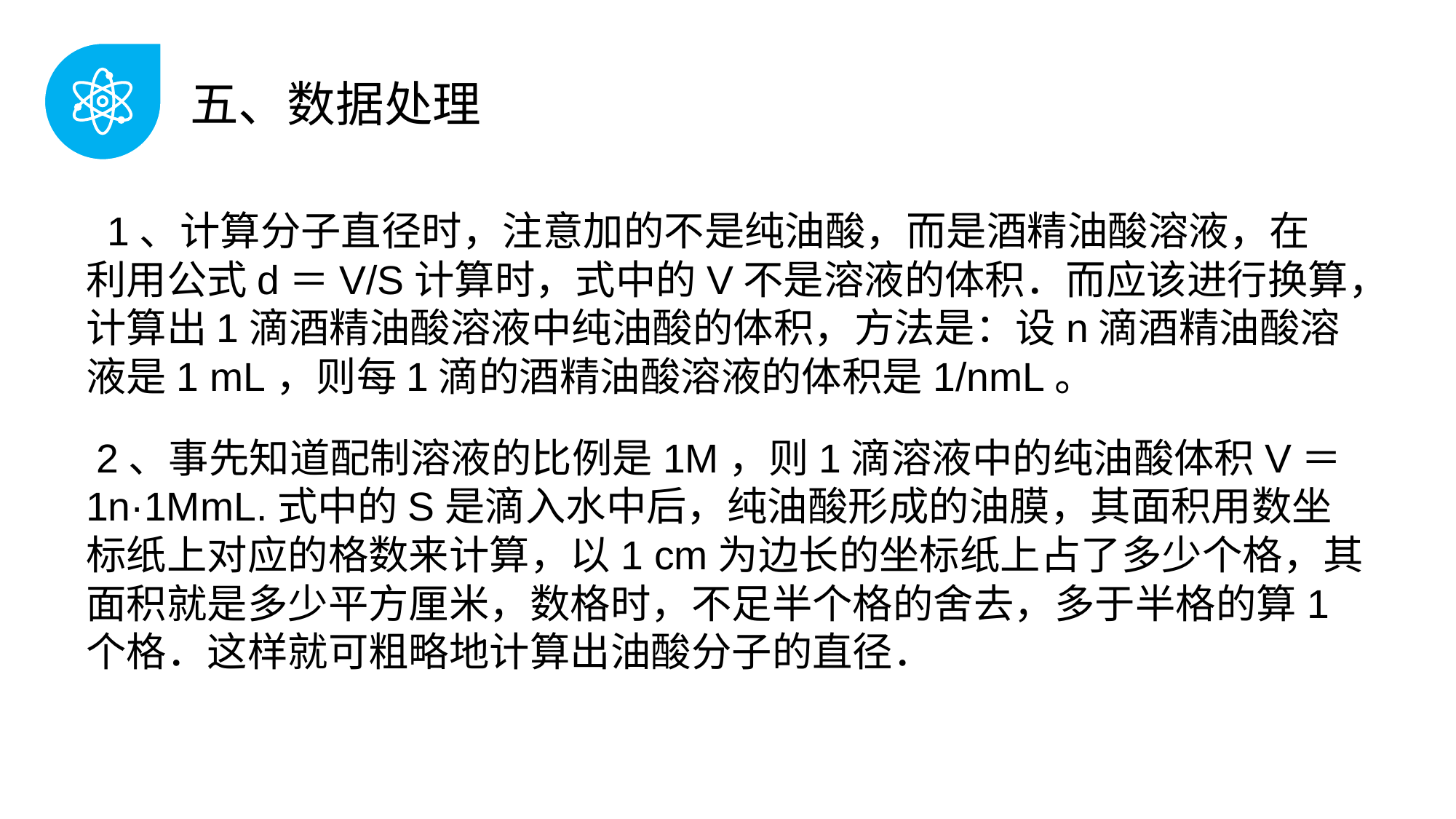

五、数据处理
  1、计算分子直径时，注意加的不是纯油酸，而是酒精油酸溶液，在利用公式d＝V/S计算时，式中的V不是溶液的体积．而应该进行换算，计算出1滴酒精油酸溶液中纯油酸的体积，方法是：设n滴酒精油酸溶液是1 mL，则每1滴的酒精油酸溶液的体积是1/nmL。

 2、事先知道配制溶液的比例是1M，则1滴溶液中的纯油酸体积V＝1n·1MmL.式中的S是滴入水中后，纯油酸形成的油膜，其面积用数坐标纸上对应的格数来计算，以1 cm为边长的坐标纸上占了多少个格，其面积就是多少平方厘米，数格时，不足半个格的舍去，多于半格的算1个格．这样就可粗略地计算出油酸分子的直径．